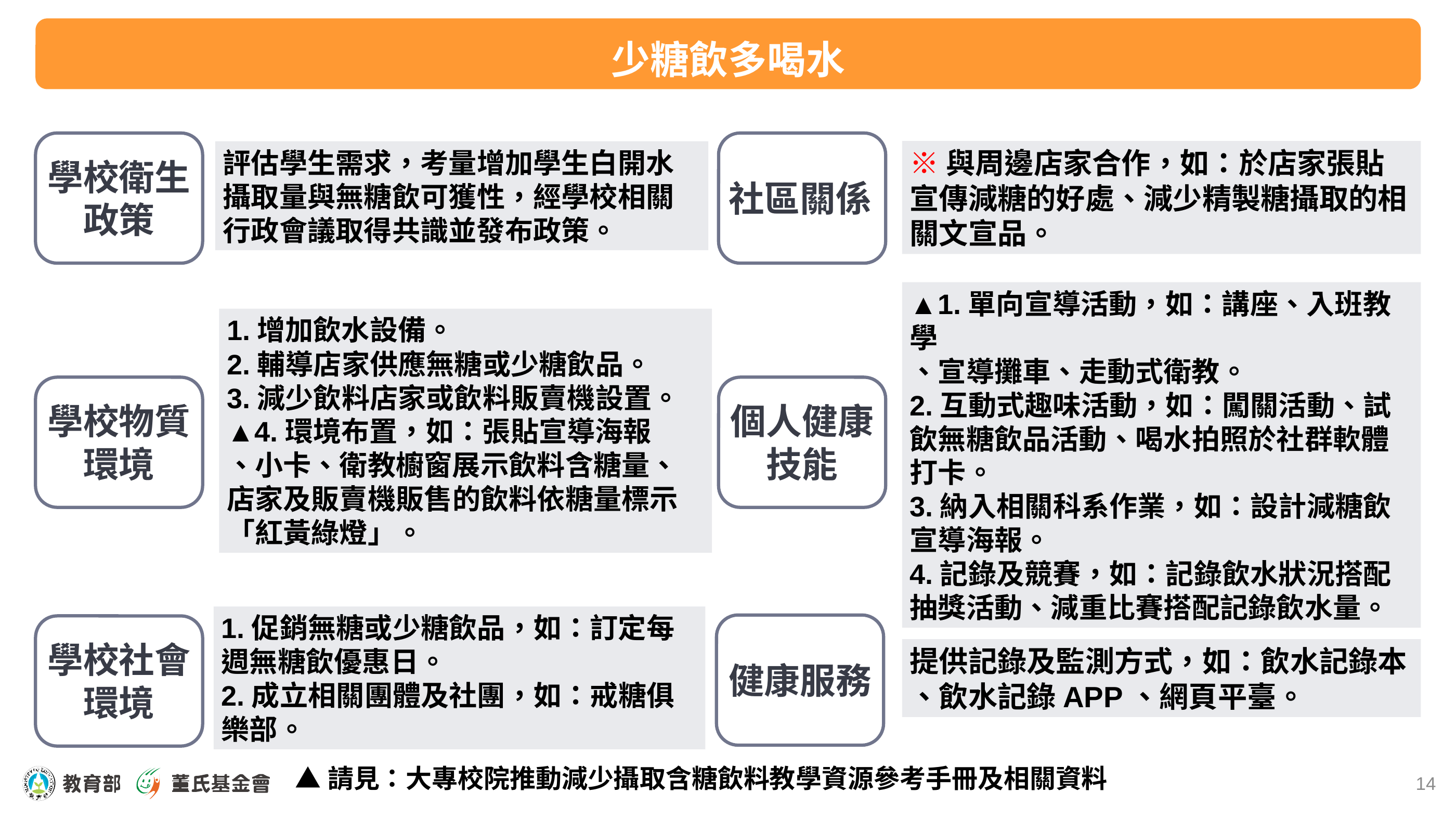

少糖飲多喝水

學校衛生政策

學校物質環境

學校社會環境

社區關係

個人健康技能

健康服務
※與周邊店家合作，如：於店家張貼宣傳減糖的好處、減少精製糖攝取的相關文宣品。
評估學生需求，考量增加學生白開水攝取量與無糖飲可獲性，經學校相關行政會議取得共識並發布政策。
▲1.單向宣導活動，如：講座、入班教學
、宣導攤車、走動式衛教。
2.互動式趣味活動，如：闖關活動、試飲無糖飲品活動、喝水拍照於社群軟體打卡。
3.納入相關科系作業，如：設計減糖飲宣導海報。
4.記錄及競賽，如：記錄飲水狀況搭配抽獎活動、減重比賽搭配記錄飲水量。
1.增加飲水設備。
2.輔導店家供應無糖或少糖飲品。
3.減少飲料店家或飲料販賣機設置。
▲4.環境布置，如：張貼宣導海報
、小卡、衛教櫥窗展示飲料含糖量、店家及販賣機販售的飲料依糖量標示「紅黃綠燈」。
1.促銷無糖或少糖飲品，如：訂定每週無糖飲優惠日。
2.成立相關團體及社團，如：戒糖俱樂部。
提供記錄及監測方式，如：飲水記錄本
、飲水記錄APP、網頁平臺。
▲請見：大專校院推動減少攝取含糖飲料教學資源參考手冊及相關資料
14